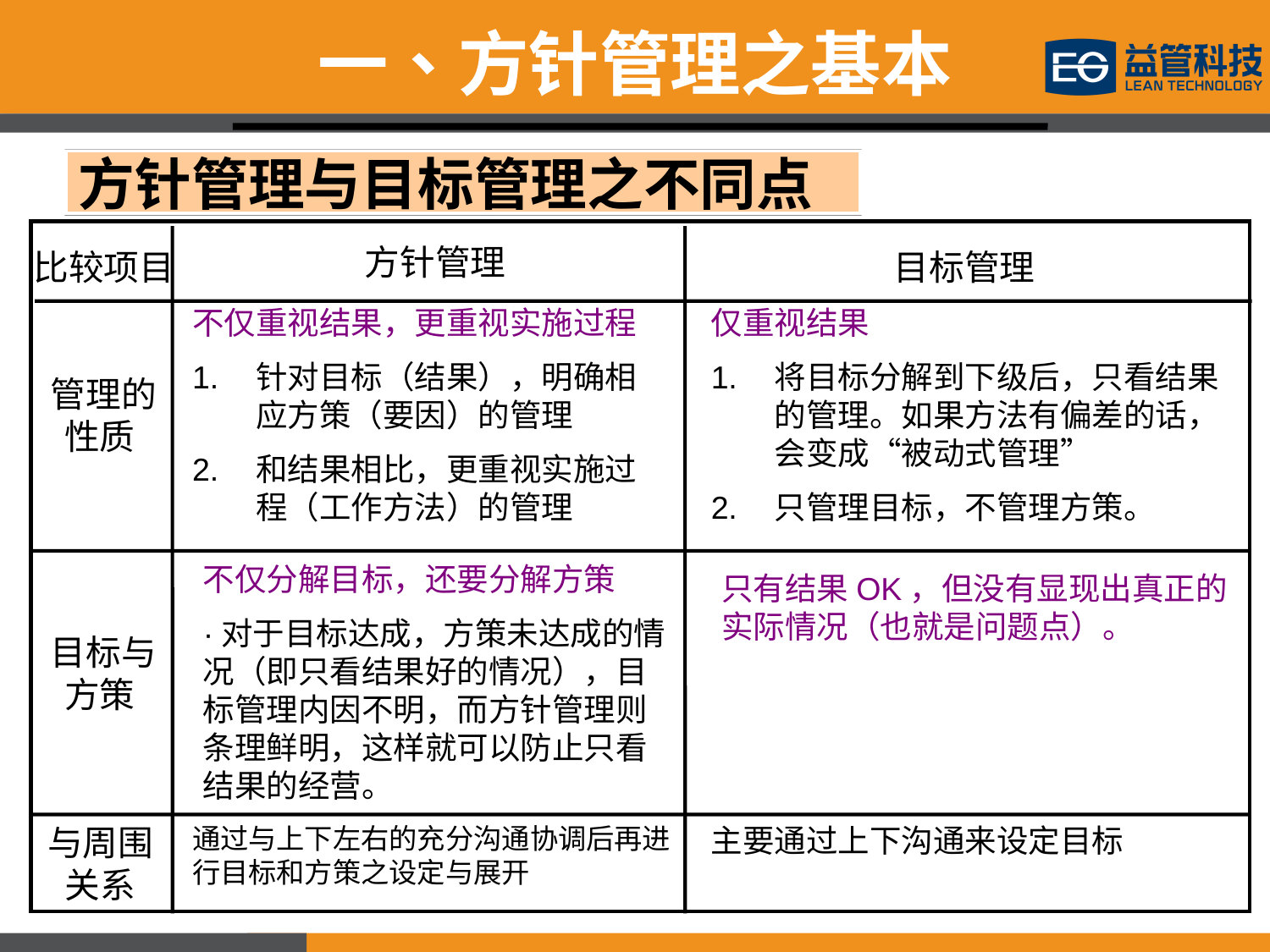

一、方针管理之基本

方针管理与目标管理之不同点

方针管理
比较项目
目标管理
不仅重视结果，更重视实施过程
针对目标（结果），明确相应方策（要因）的管理
和结果相比，更重视实施过程（工作方法）的管理
仅重视结果
将目标分解到下级后，只看结果的管理。如果方法有偏差的话，会变成“被动式管理”
只管理目标，不管理方策。

管理的性质

不仅分解目标，还要分解方策
·对于目标达成，方策未达成的情况（即只看结果好的情况），目标管理内因不明，而方针管理则条理鲜明，这样就可以防止只看结果的经营。
只有结果OK，但没有显现出真正的实际情况（也就是问题点）。
目标与方策

与周围关系
通过与上下左右的充分沟通协调后再进行目标和方策之设定与展开
主要通过上下沟通来设定目标